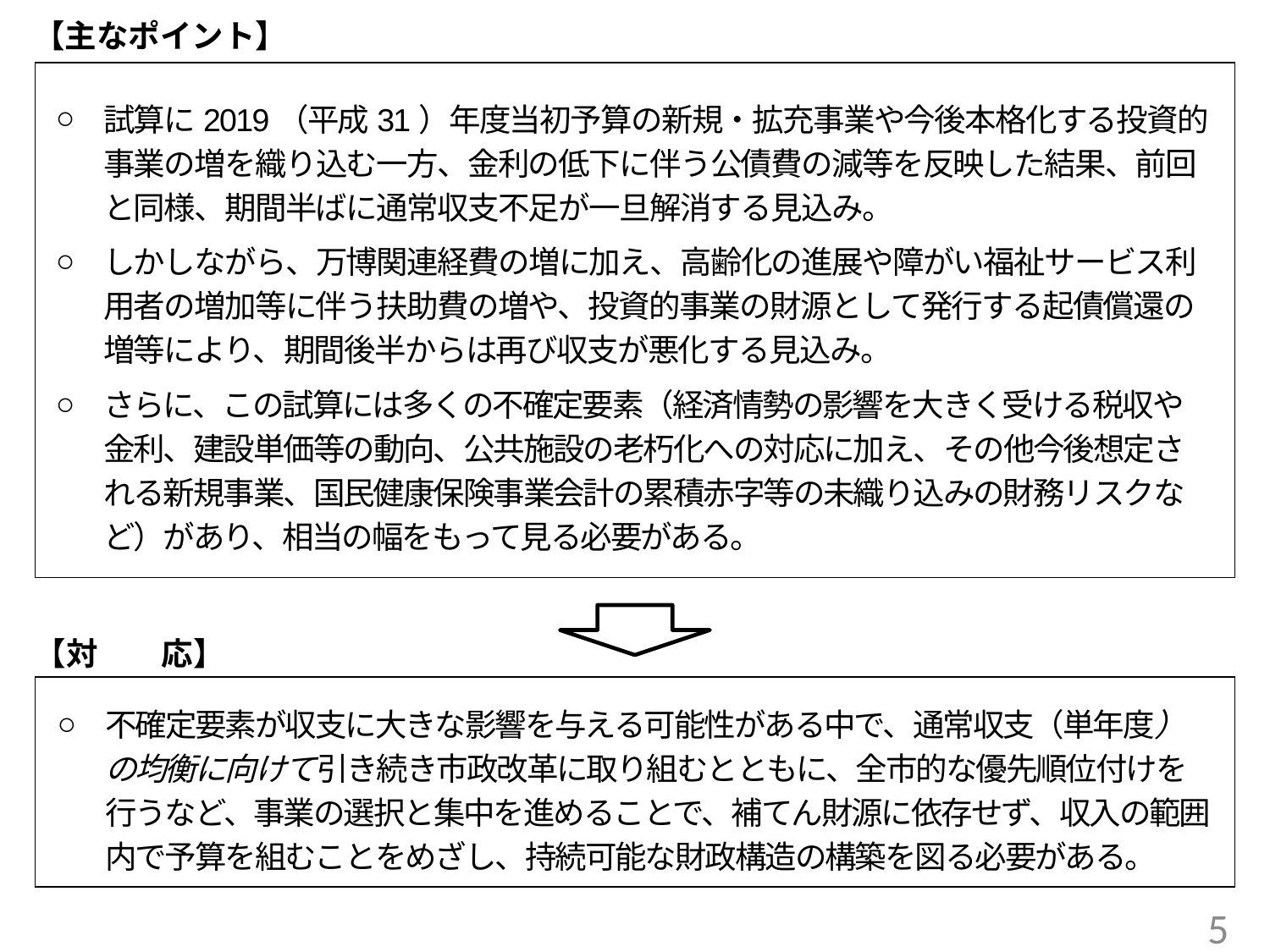

まとめ
【主なポイント】

試算に2019（平成31）年度当初予算の新規・拡充事業や今後本格化する投資的事業の増を織り込む一方、金利の低下に伴う公債費の減等を反映した結果、前回と同様、期間半ばに通常収支不足が一旦解消する見込み。
しかしながら、万博関連経費の増に加え、高齢化の進展や障がい福祉サービス利用者の増加等に伴う扶助費の増や、投資的事業の財源として発行する起債償還の増等により、期間後半からは再び収支が悪化する見込み。
さらに、この試算には多くの不確定要素（経済情勢の影響を大きく受ける税収や金利、建設単価等の動向、公共施設の老朽化への対応に加え、その他今後想定される新規事業、国民健康保険事業会計の累積赤字等の未織り込みの財務リスクなど）があり、相当の幅をもって見る必要がある。

【対　　応】

不確定要素が収支に大きな影響を与える可能性がある中で、通常収支（単年度）の均衡に向けて引き続き市政改革に取り組むとともに、全市的な優先順位付けを行うなど、事業の選択と集中を進めることで、補てん財源に依存せず、収入の範囲内で予算を組むことをめざし、持続可能な財政構造の構築を図る必要がある。
5